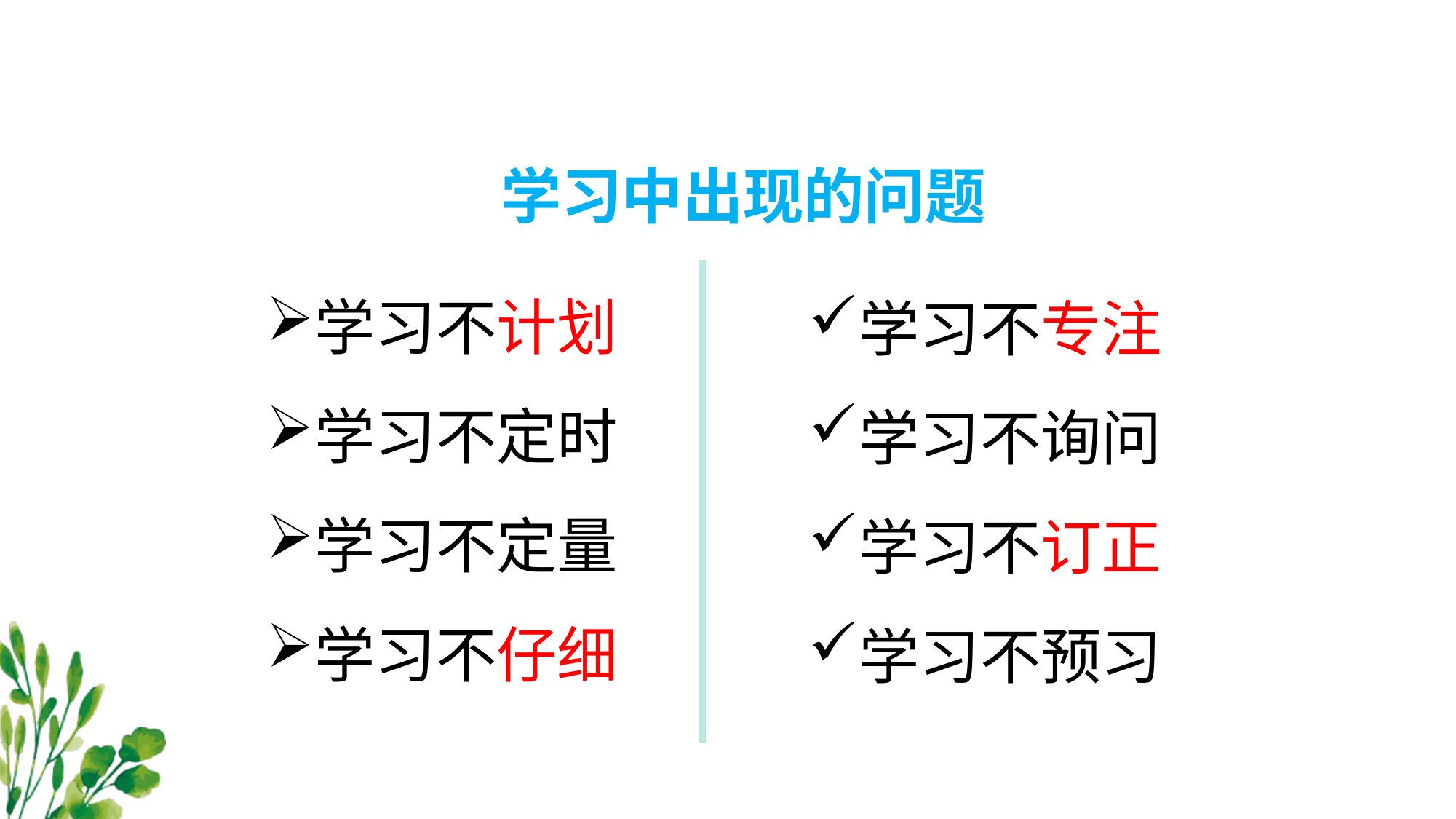

学习中出现的问题
学习不计划
学习不定时
学习不定量
学习不仔细
学习不专注
学习不询问
学习不订正
学习不预习